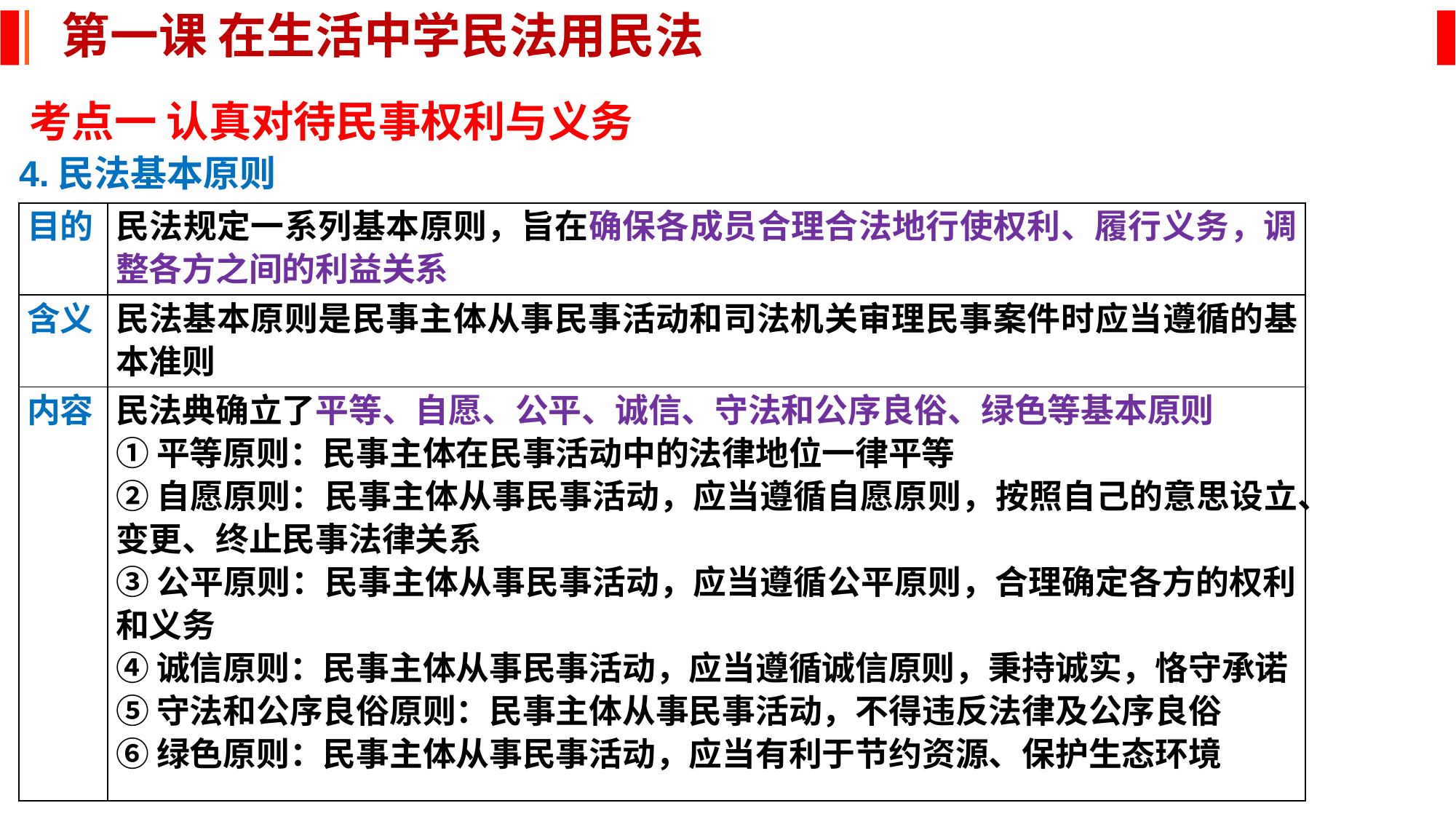

第一课 在生活中学民法用民法

考点一 认真对待民事权利与义务
4.民法基本原则
| 目的 | 民法规定一系列基本原则，旨在确保各成员合理合法地行使权利、履行义务，调整各方之间的利益关系 |
| --- | --- |
| 含义 | 民法基本原则是民事主体从事民事活动和司法机关审理民事案件时应当遵循的基本准则 |
| 内容 | 民法典确立了平等、自愿、公平、诚信、守法和公序良俗、绿色等基本原则 ①平等原则：民事主体在民事活动中的法律地位一律平等 ②自愿原则：民事主体从事民事活动，应当遵循自愿原则，按照自己的意思设立、变更、终止民事法律关系 ③公平原则：民事主体从事民事活动，应当遵循公平原则，合理确定各方的权利和义务 ④诚信原则：民事主体从事民事活动，应当遵循诚信原则，秉持诚实，恪守承诺 ⑤守法和公序良俗原则：民事主体从事民事活动，不得违反法律及公序良俗 ⑥绿色原则：民事主体从事民事活动，应当有利于节约资源、保护生态环境 |